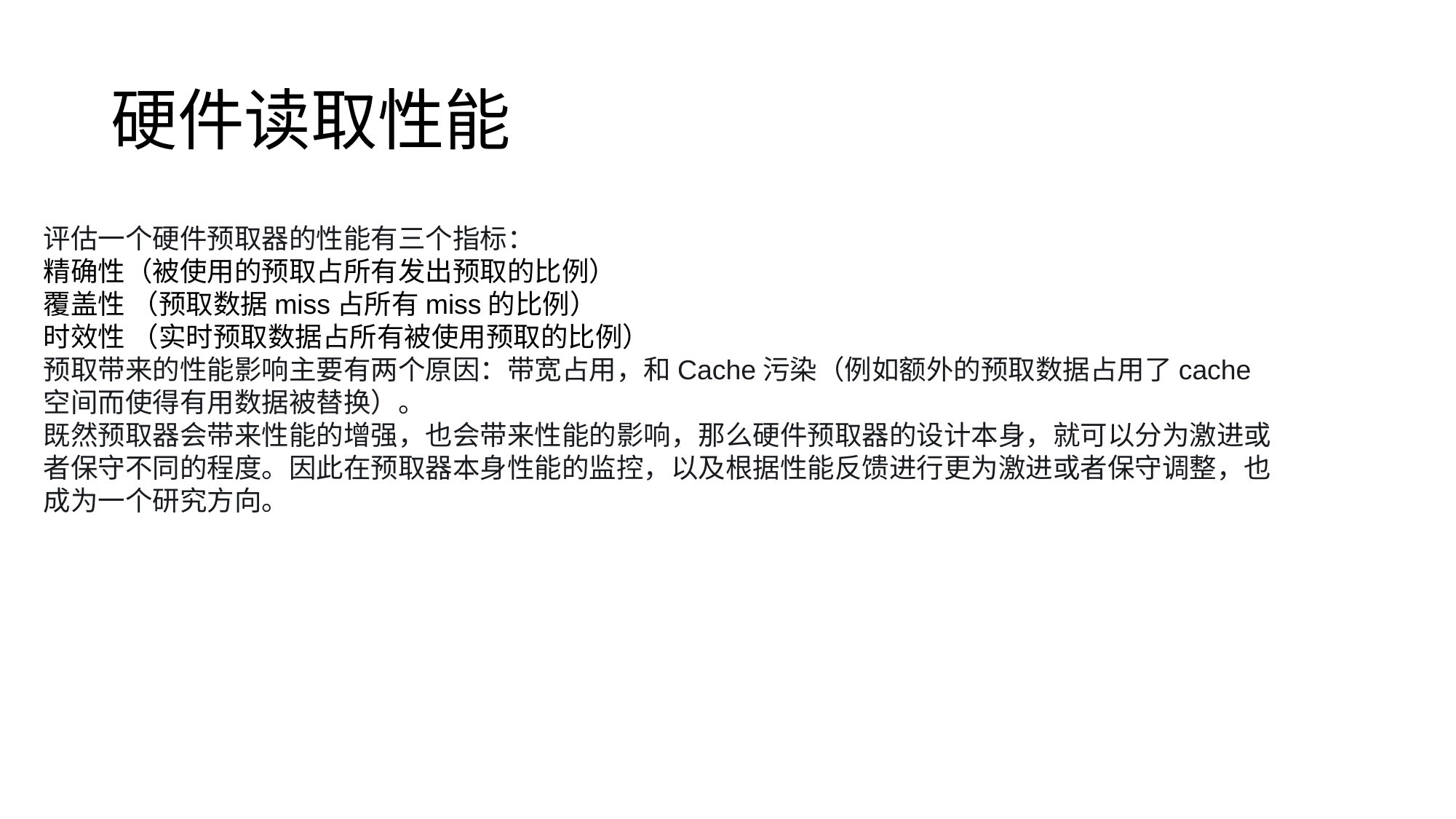

# 硬件读取性能
评估一个硬件预取器的性能有三个指标：
精确性（被使用的预取占所有发出预取的比例）
覆盖性 （预取数据miss占所有miss的比例）
时效性 （实时预取数据占所有被使用预取的比例）
预取带来的性能影响主要有两个原因：带宽占用，和Cache污染（例如额外的预取数据占用了cache空间而使得有用数据被替换）。
既然预取器会带来性能的增强，也会带来性能的影响，那么硬件预取器的设计本身，就可以分为激进或者保守不同的程度。因此在预取器本身性能的监控，以及根据性能反馈进行更为激进或者保守调整，也成为一个研究方向。